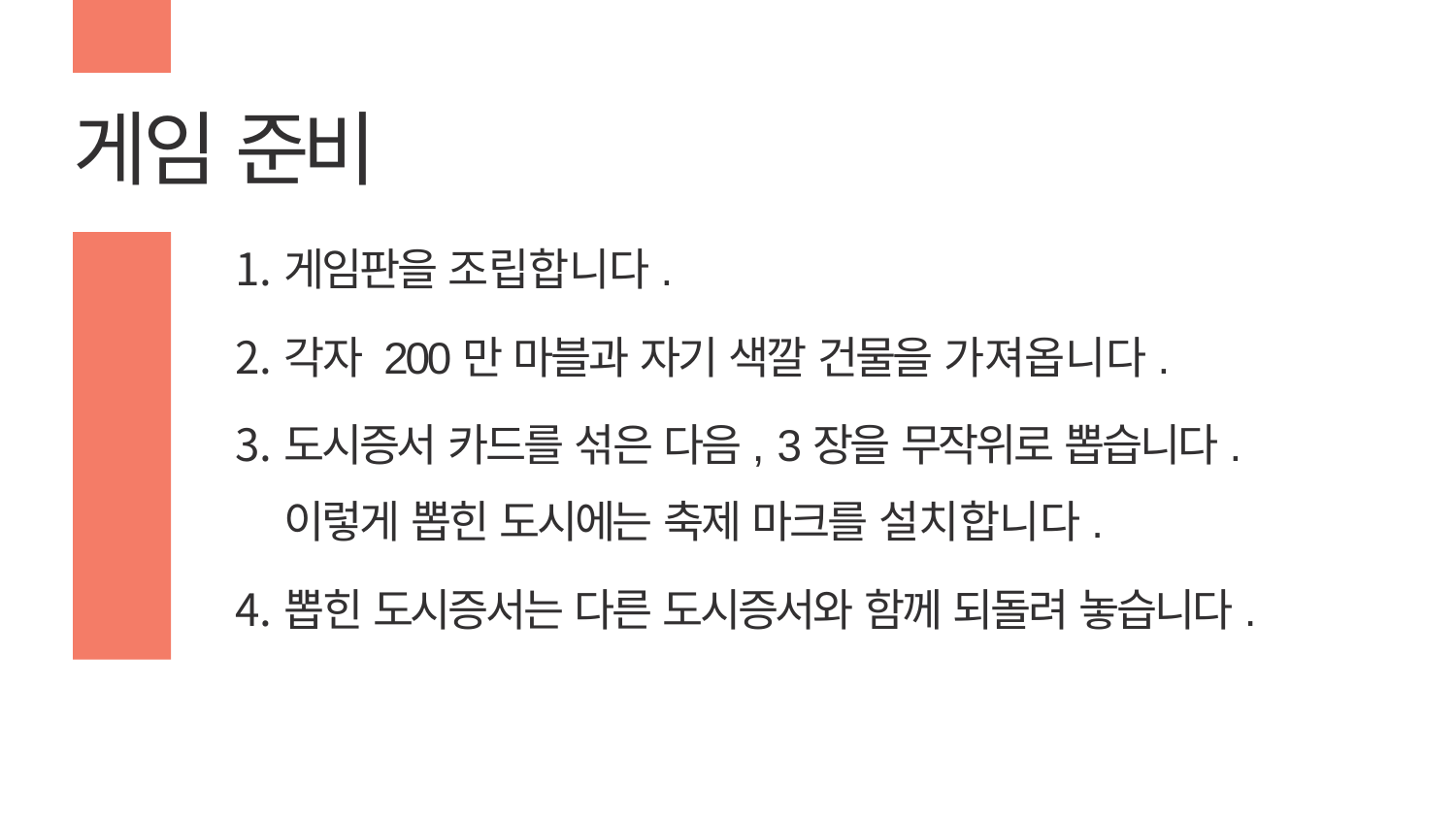

# 게임 준비

게임판을 조립합니다.
각자 200만 마블과 자기 색깔 건물을 가져옵니다.
도시증서 카드를 섞은 다음, 3장을 무작위로 뽑습니다. 	이렇게 뽑힌 도시에는 축제 마크를 설치합니다.
뽑힌 도시증서는 다른 도시증서와 함께 되돌려 놓습니다.